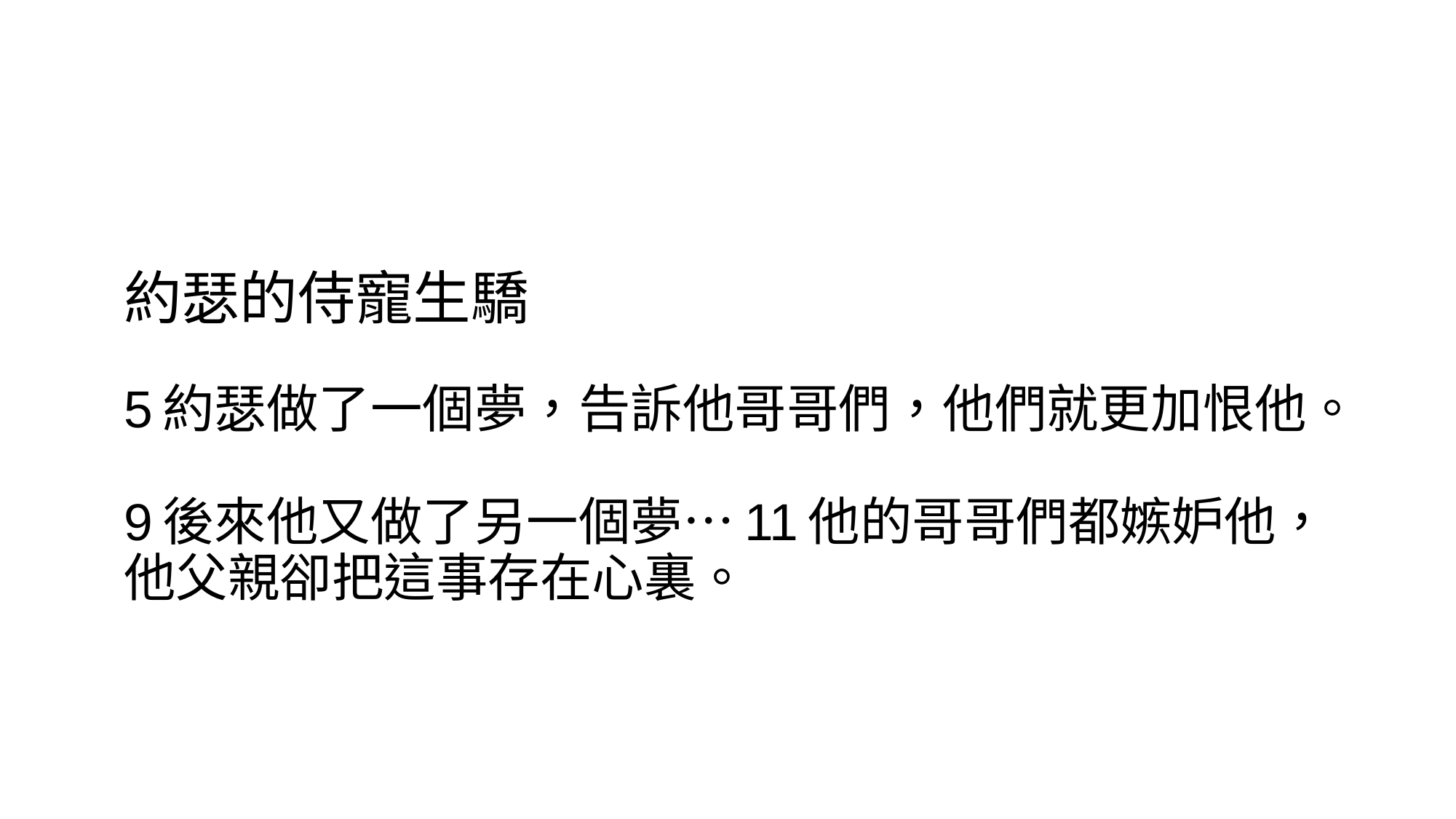

# 約瑟的侍寵生驕 5約瑟做了一個夢，告訴他哥哥們，他們就更加恨他。 9後來他又做了另一個夢…11他的哥哥們都嫉妒他，他父親卻把這事存在心裏。